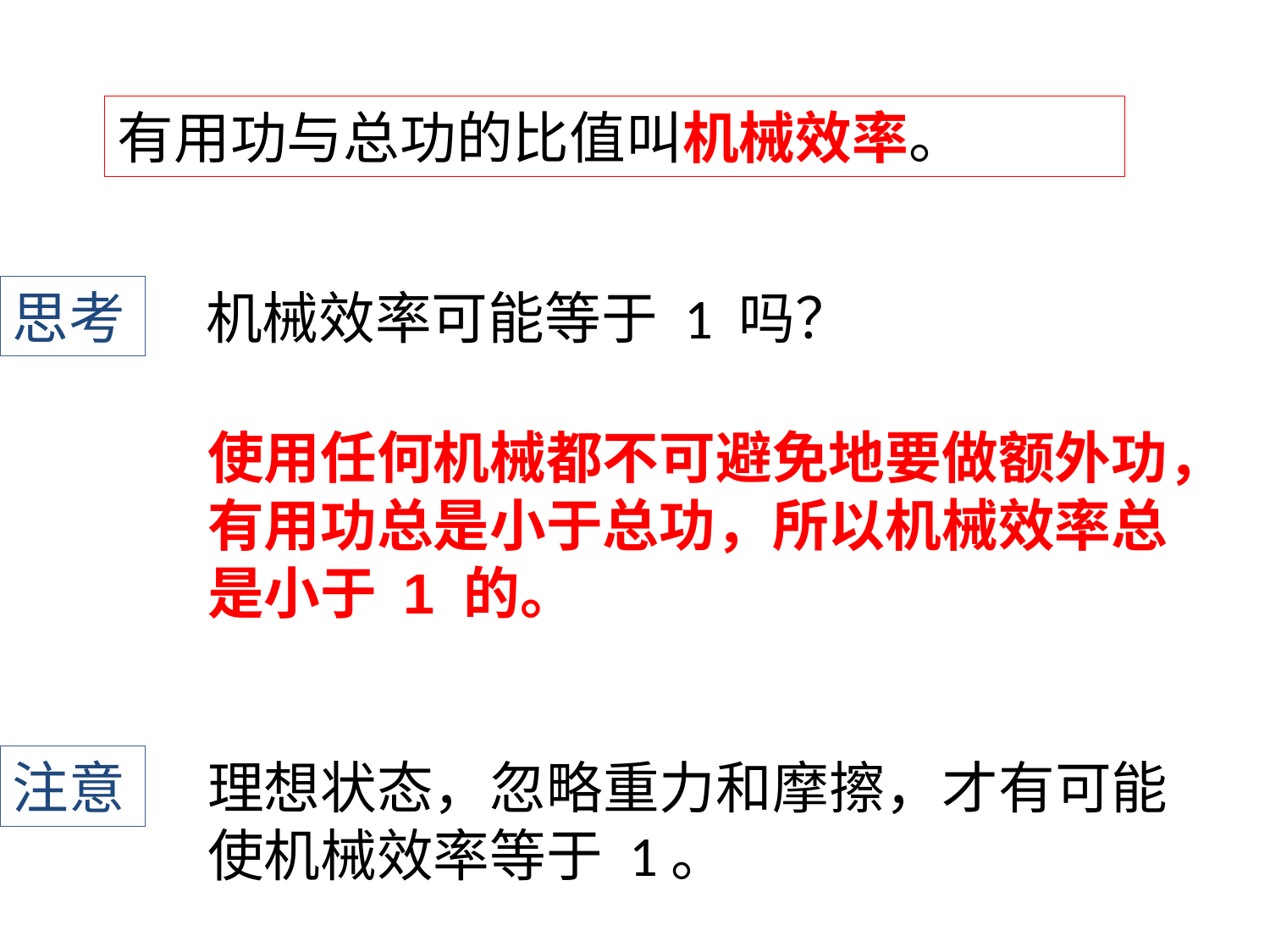

有用功与总功的比值叫机械效率。
思考
﻿机械效率可能等于 1 吗？
使用任何机械都不可避免地要做额外功，有用功总是小于总功，所以机械效率总是小于 1 的。
注意
理想状态，忽略重力和摩擦，才有可能使机械效率等于 1。